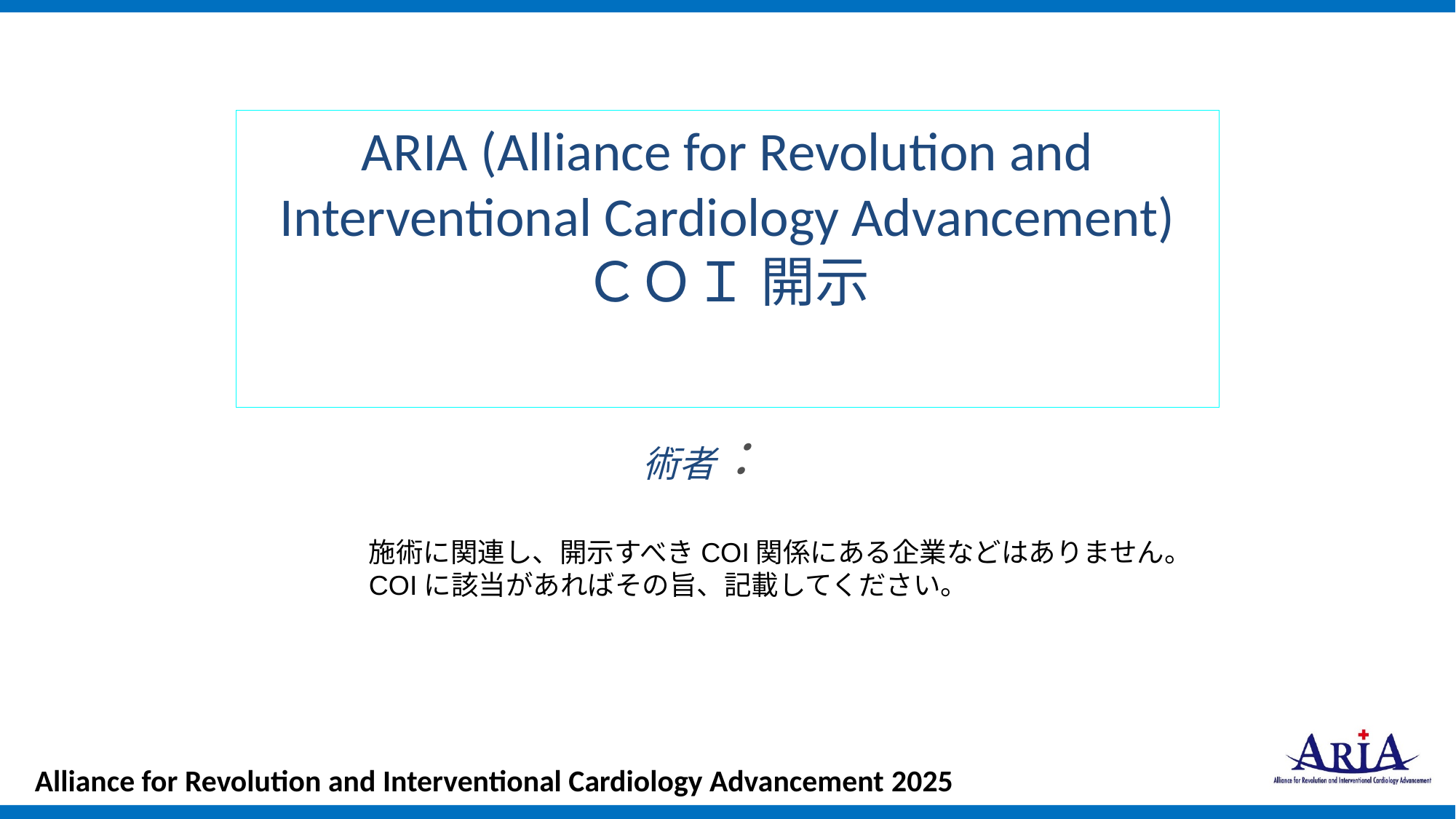

ARIA (Alliance for Revolution and Interventional Cardiology Advancement)
ＣＯＩ 開示

術者：

施術に関連し、開示すべきCOI関係にある企業などはありません。
COIに該当があればその旨、記載してください。